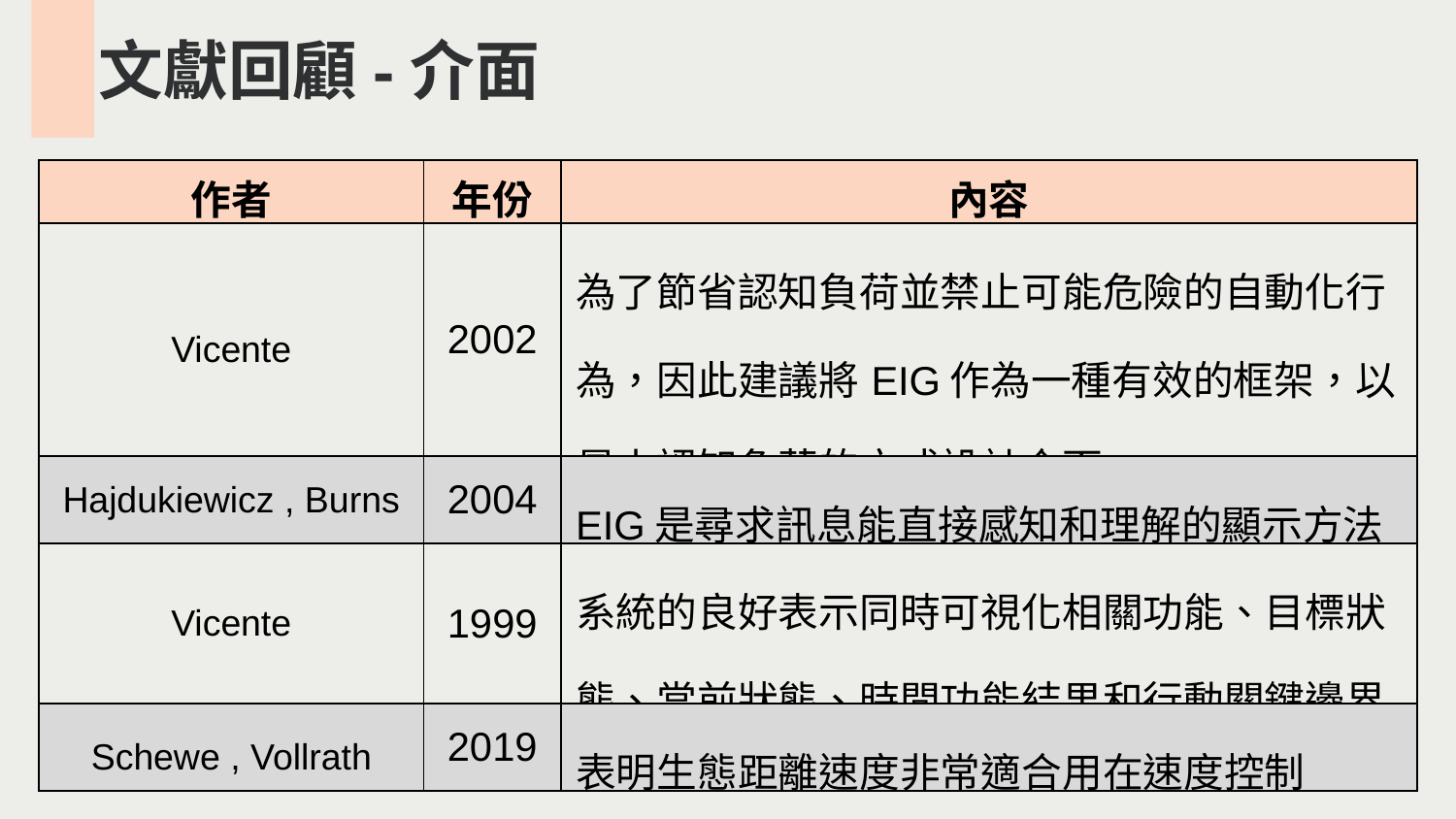

文獻回顧-介面
| 作者 | 年份 | 內容 |
| --- | --- | --- |
| Vicente | 2002 | 為了節省認知負荷並禁止可能危險的自動化行為，因此建議將EIG作為一種有效的框架，以最小認知負荷的方式設計介面 |
| Hajdukiewicz , Burns | 2004 | EIG是尋求訊息能直接感知和理解的顯示方法 |
| Vicente | 1999 | 系統的良好表示同時可視化相關功能、目標狀態、當前狀態、時間功能結果和行動關鍵邊界 |
| Schewe , Vollrath | 2019 | 表明生態距離速度非常適合用在速度控制 |